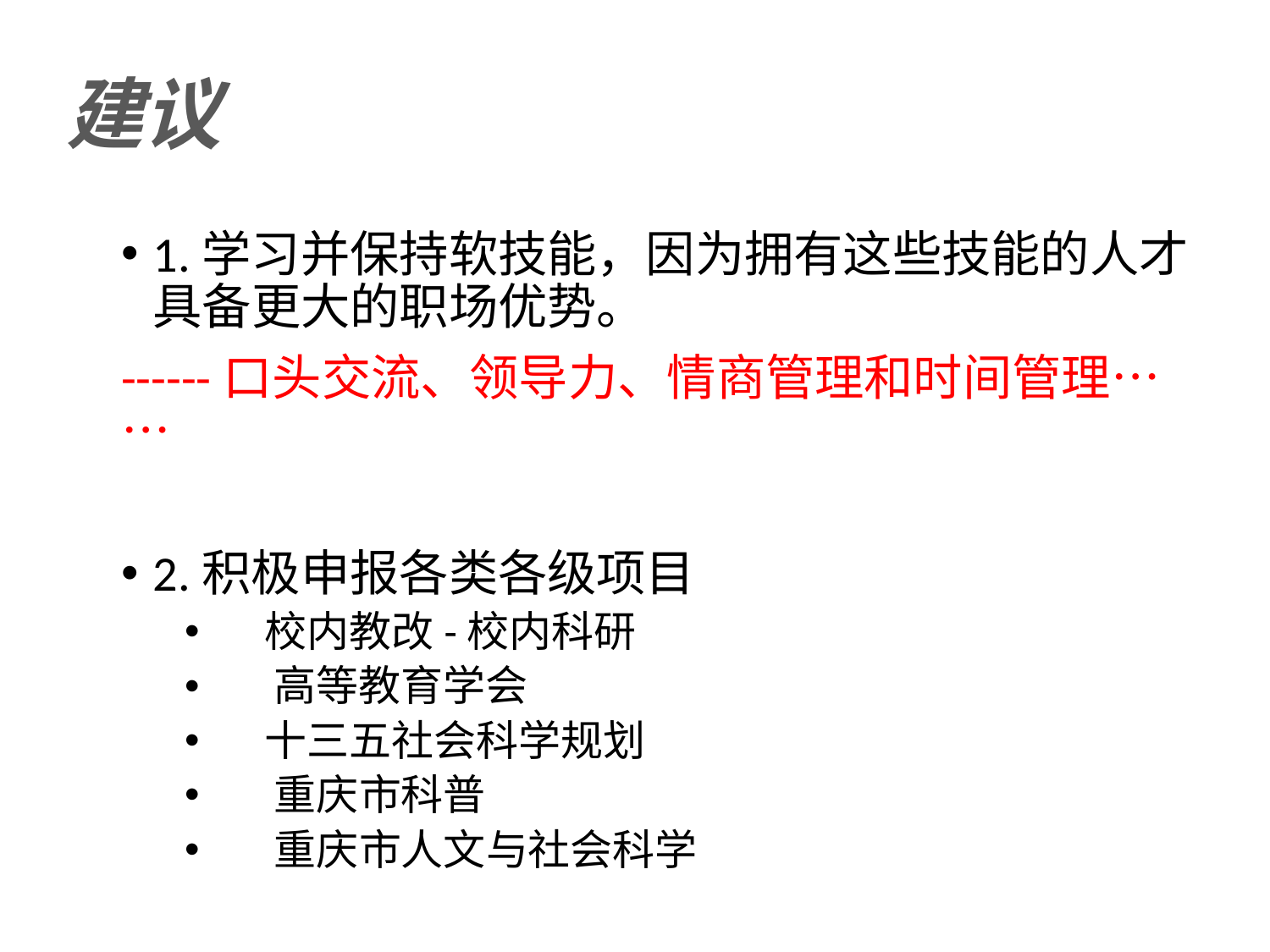

建议
1.学习并保持软技能，因为拥有这些技能的人才具备更大的职场优势。
------口头交流、领导力、情商管理和时间管理……

2.积极申报各类各级项目
    校内教改-校内科研
     高等教育学会
    十三五社会科学规划
     重庆市科普
     重庆市人文与社会科学